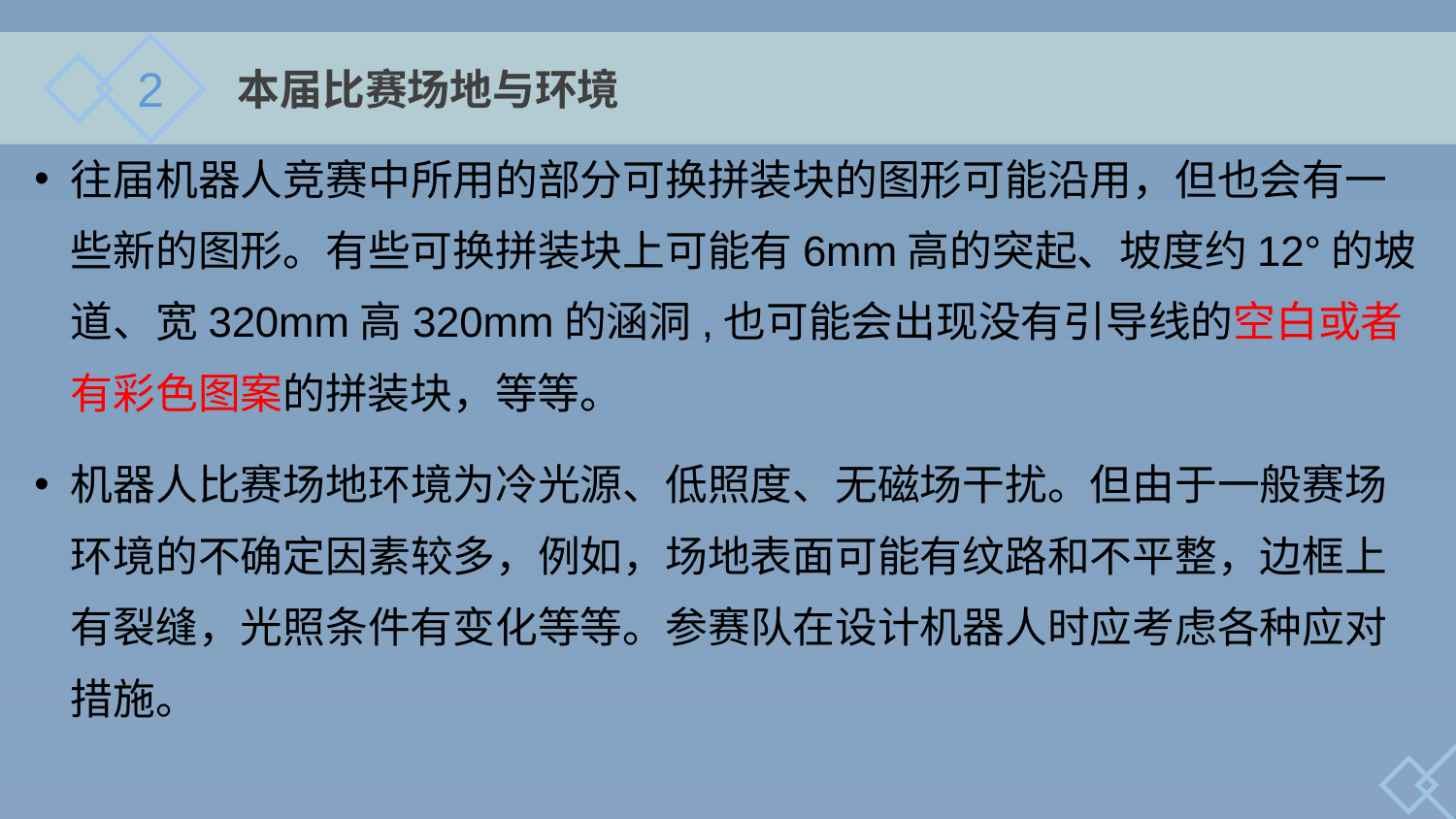

2

本届比赛场地与环境
往届机器人竞赛中所用的部分可换拼装块的图形可能沿用，但也会有一些新的图形。有些可换拼装块上可能有6mm高的突起、坡度约12°的坡道、宽320mm高320mm的涵洞,也可能会出现没有引导线的空白或者有彩色图案的拼装块，等等。
机器人比赛场地环境为冷光源、低照度、无磁场干扰。但由于一般赛场环境的不确定因素较多，例如，场地表面可能有纹路和不平整，边框上有裂缝，光照条件有变化等等。参赛队在设计机器人时应考虑各种应对措施。